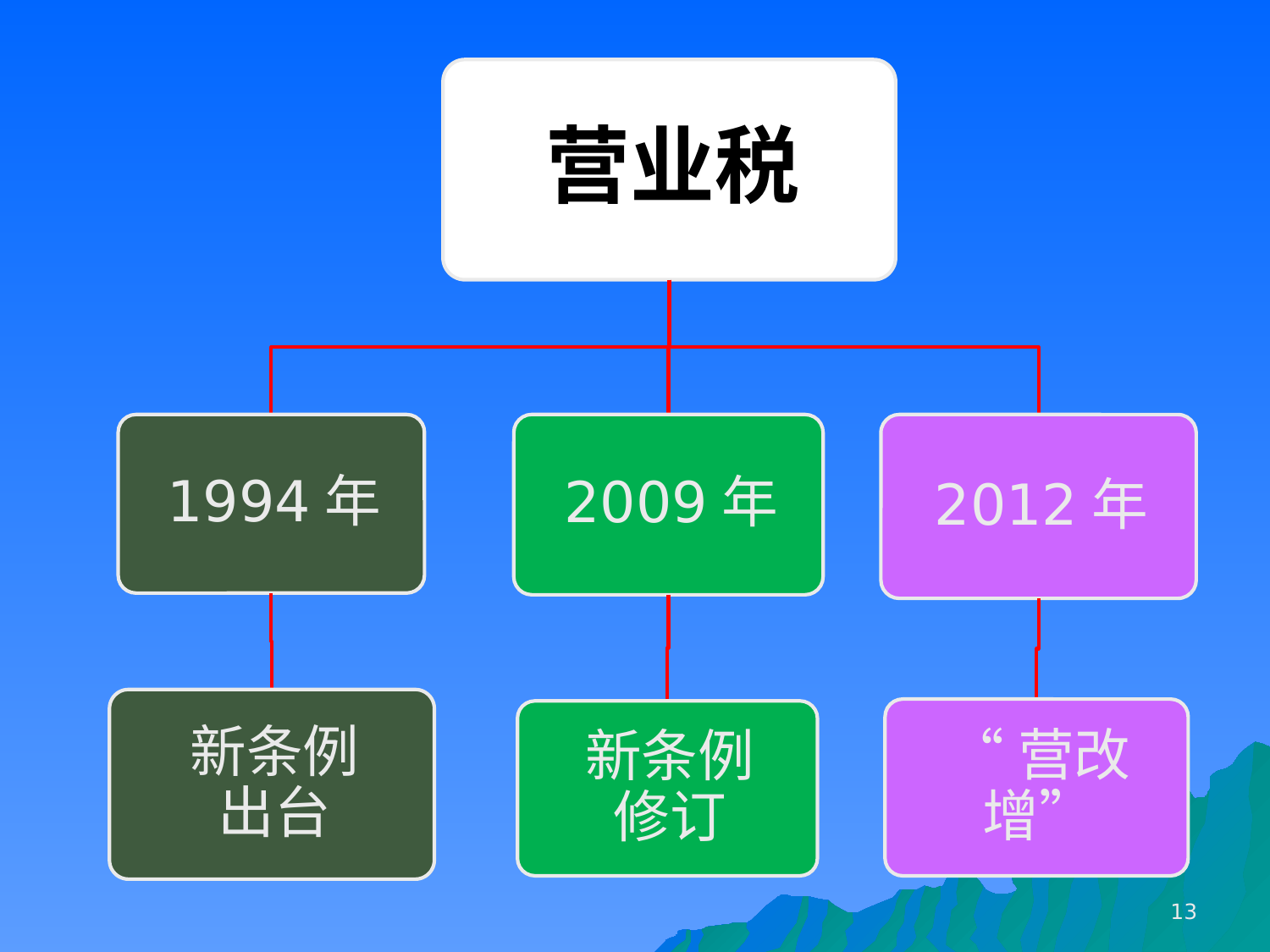

营业税
1994年
新条例
出台
2009年
新条例
修订
2012年
“营改增”
13